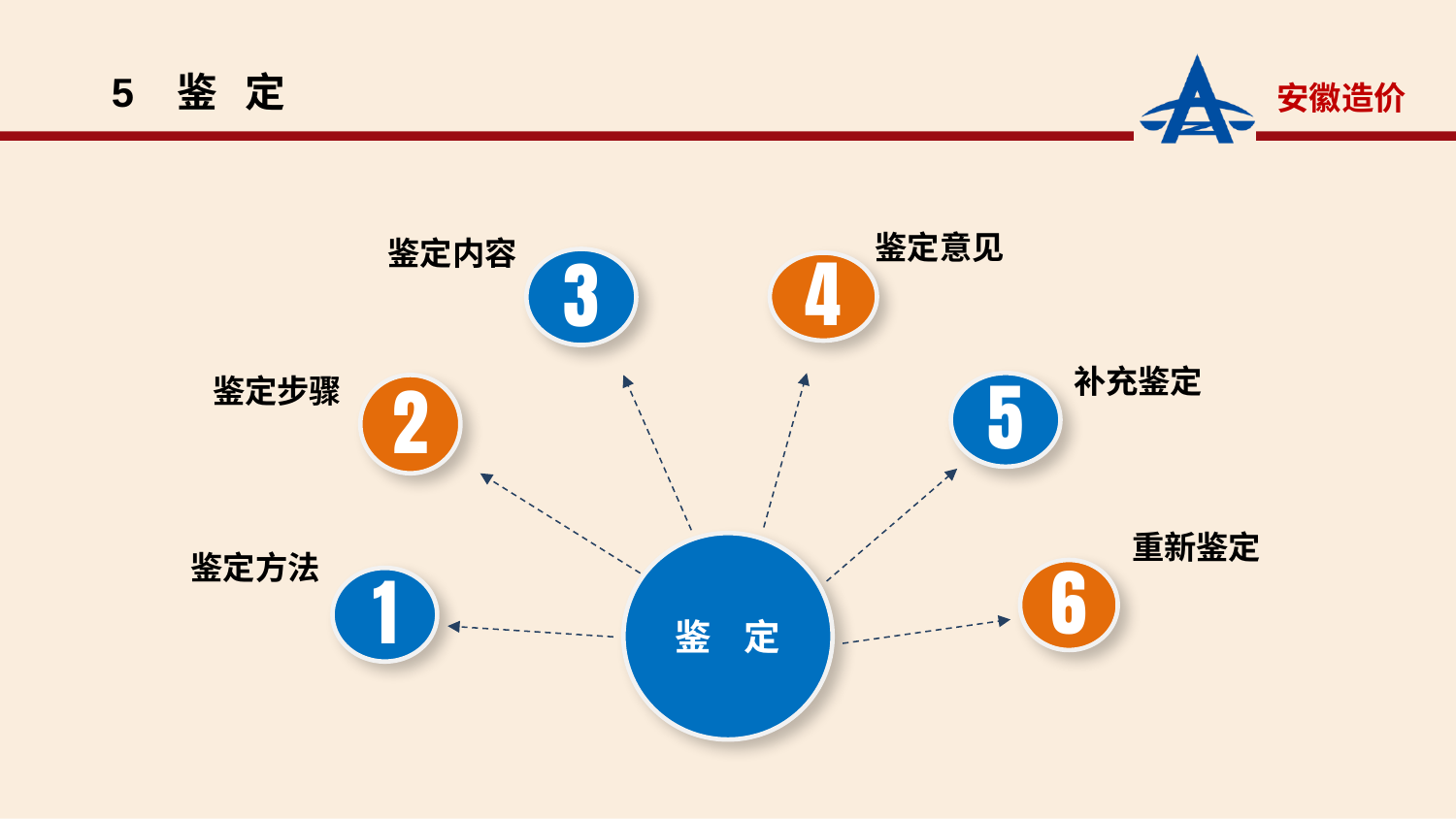

5   鉴   定
鉴定意见
鉴定内容
补充鉴定
鉴定步骤
重新鉴定
 鉴定方法
3
4
5
2

鉴    定
6
1